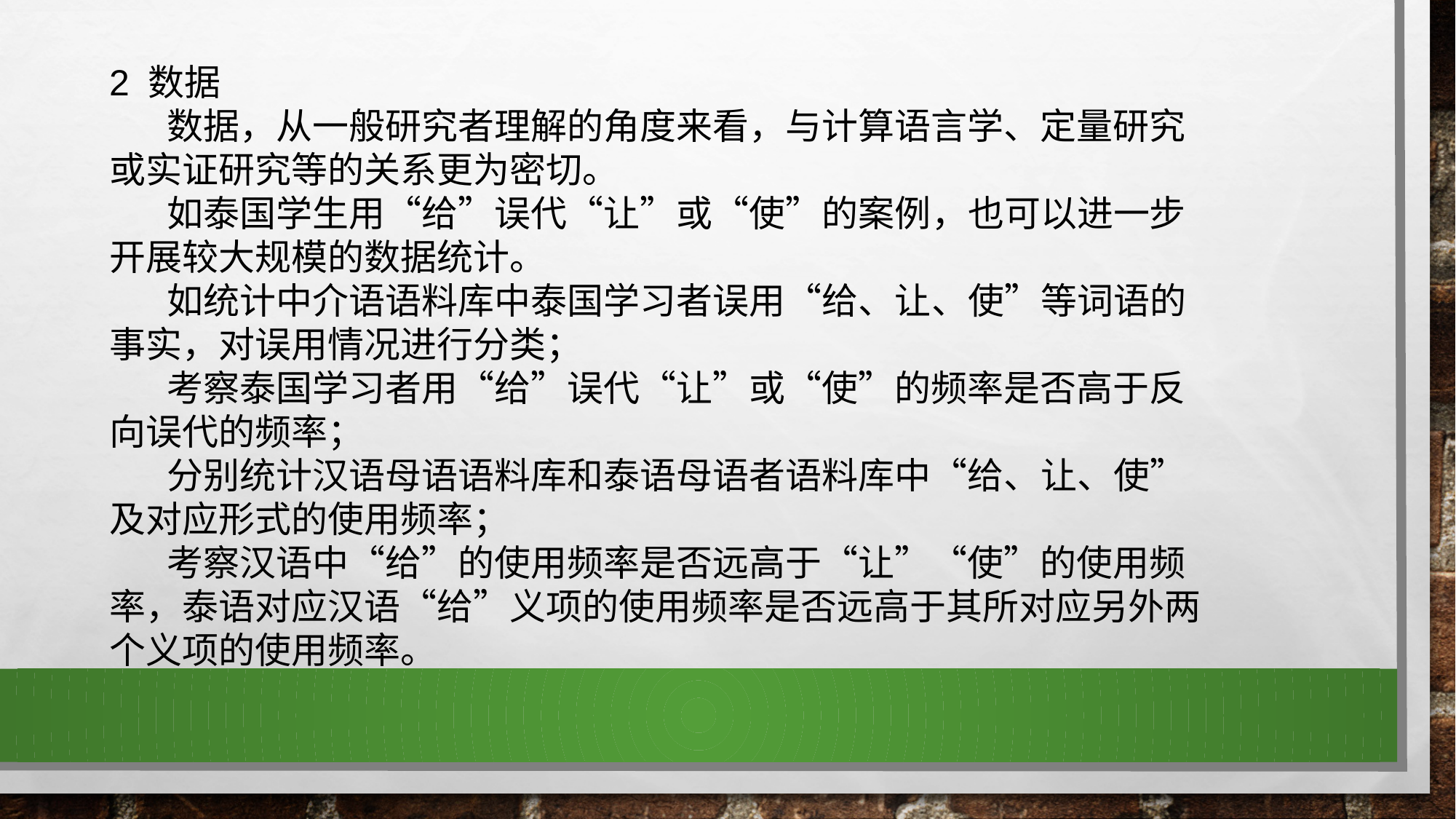

2 数据
      数据，从一般研究者理解的角度来看，与计算语言学、定量研究或实证研究等的关系更为密切。
      如泰国学生用“给”误代“让”或“使”的案例，也可以进一步开展较大规模的数据统计。
      如统计中介语语料库中泰国学习者误用“给、让、使”等词语的事实，对误用情况进行分类；
      考察泰国学习者用“给”误代“让”或“使”的频率是否高于反向误代的频率；
      分别统计汉语母语语料库和泰语母语者语料库中“给、让、使”及对应形式的使用频率；
      考察汉语中“给”的使用频率是否远高于“让”“使”的使用频率，泰语对应汉语“给”义项的使用频率是否远高于其所对应另外两个义项的使用频率。